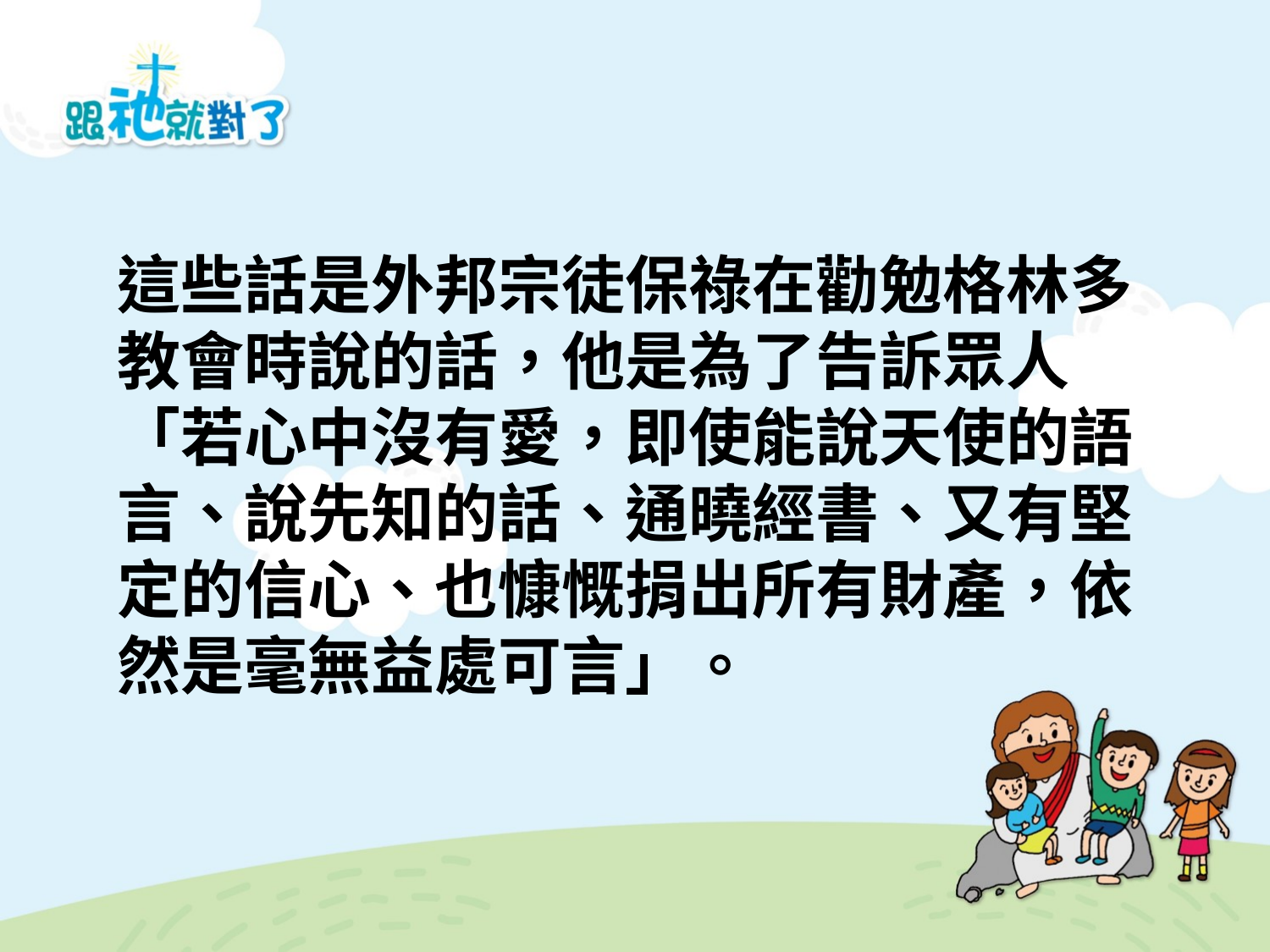

這些話是外邦宗徒保祿在勸勉格林多教會時說的話，他是為了告訴眾人「若心中沒有愛，即使能說天使的語言、說先知的話、通曉經書、又有堅定的信心、也慷慨捐出所有財產，依然是毫無益處可言」。